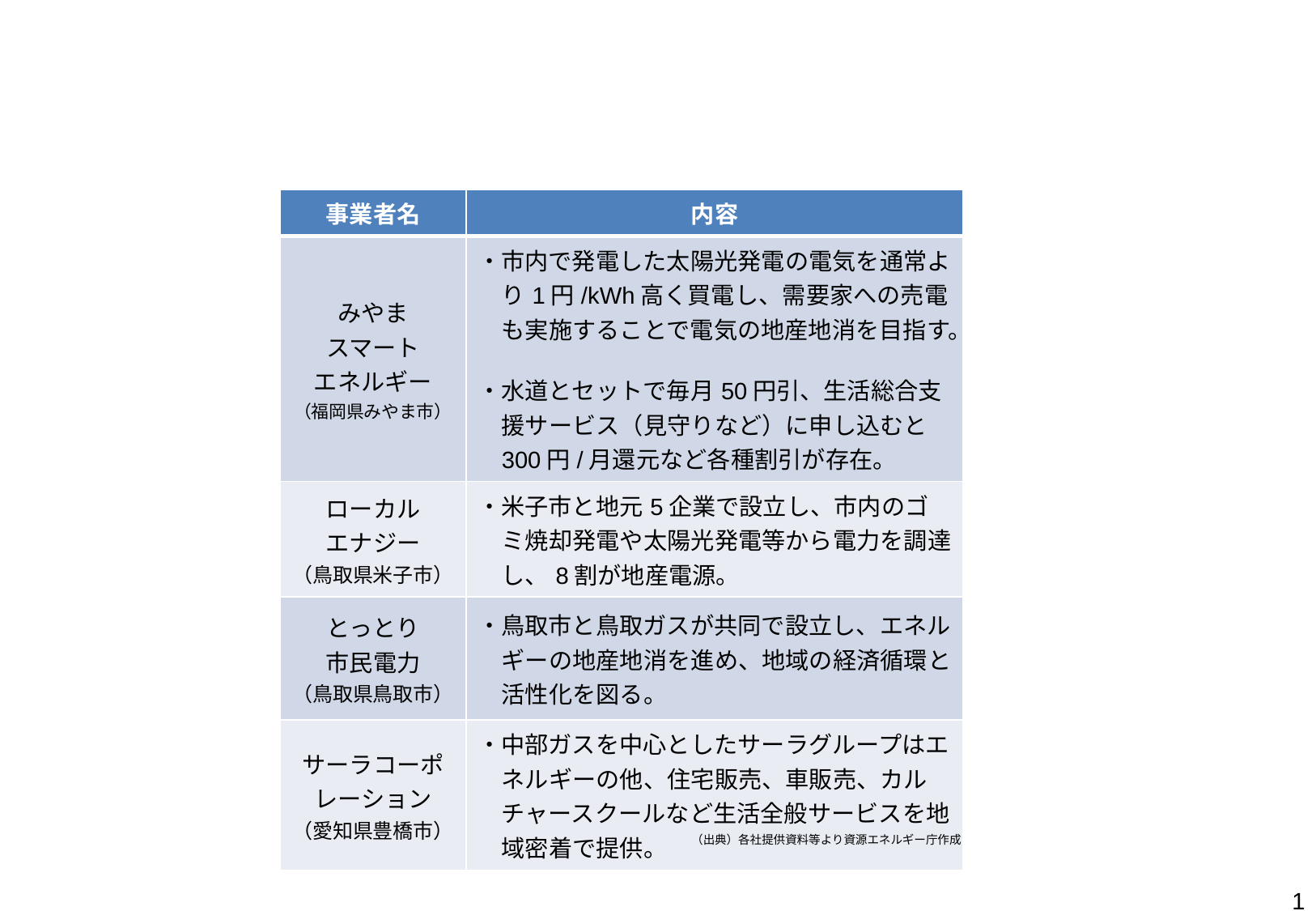

| 事業者名 | 内容 |
| --- | --- |
| みやま スマート エネルギー （福岡県みやま市） | ・市内で発電した太陽光発電の電気を通常より1円/kWh高く買電し、需要家への売電も実施することで電気の地産地消を目指す。 ・水道とセットで毎月50円引、生活総合支援サービス（見守りなど）に申し込むと300円/月還元など各種割引が存在。 |
| ローカル エナジー （鳥取県米子市） | ・米子市と地元5企業で設立し、市内のゴミ焼却発電や太陽光発電等から電力を調達し、8割が地産電源。 |
| とっとり 市民電力 （鳥取県鳥取市） | ・鳥取市と鳥取ガスが共同で設立し、エネルギーの地産地消を進め、地域の経済循環と活性化を図る。 |
| サーラコーポレーション （愛知県豊橋市） | ・中部ガスを中心としたサーラグループはエネルギーの他、住宅販売、車販売、カルチャースクールなど生活全般サービスを地域密着で提供。 |
（出典）各社提供資料等より資源エネルギー庁作成
1